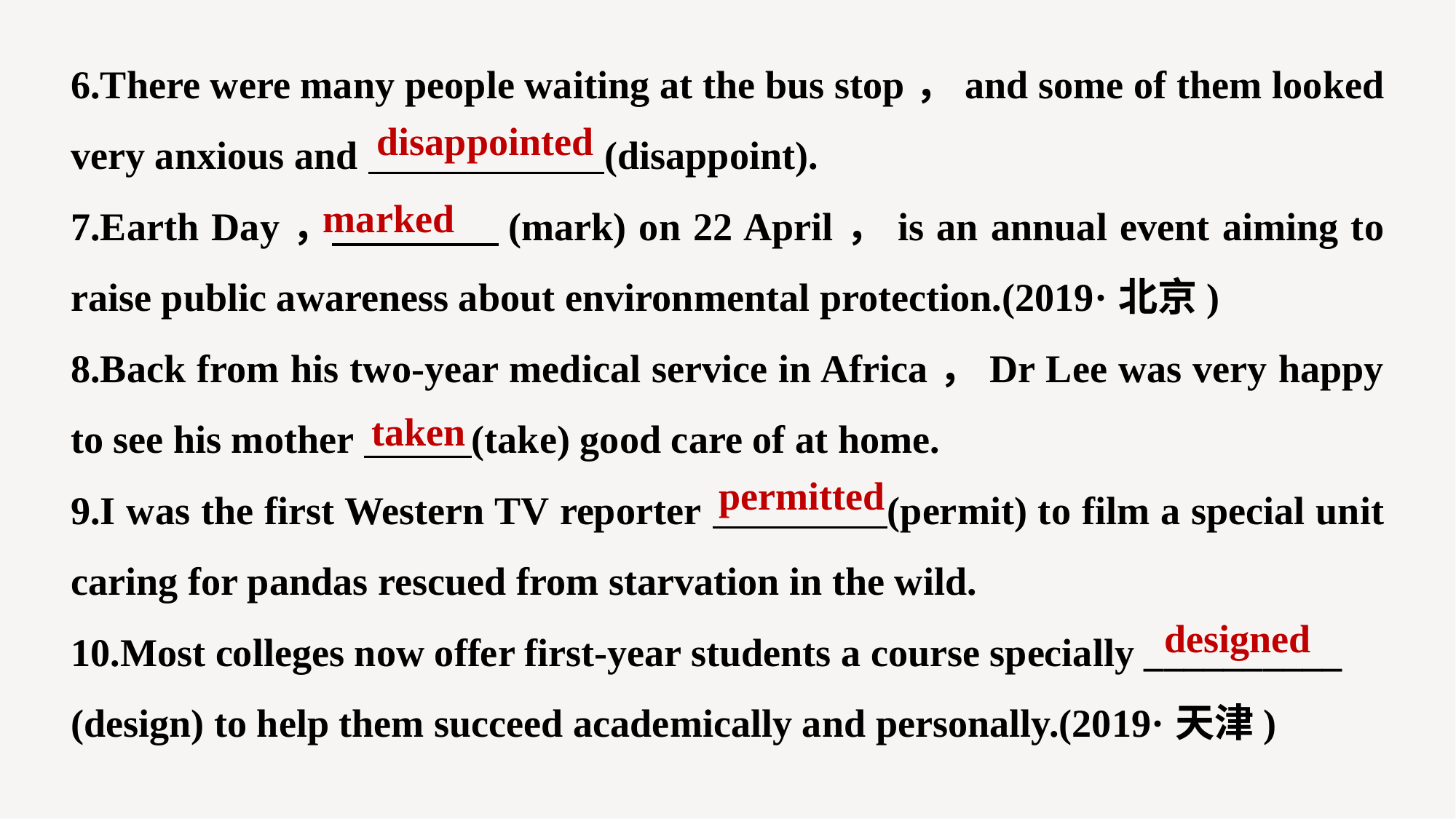

6.There were many people waiting at the bus stop，and some of them looked very anxious and                         (disappoint).
7.Earth Day，              (mark) on 22 April，is an annual event aiming to raise public awareness about environmental protection.(2019·北京)
8.Back from his two-year medical service in Africa，Dr Lee was very happy to see his mother            (take) good care of at home.
9.I was the first Western TV reporter                 (permit) to film a special unit caring for pandas rescued from starvation in the wild.
10.Most colleges now offer first-year students a course specially __________
(design) to help them succeed academically and personally.(2019·天津)
disappointed
marked
taken
permitted
designed